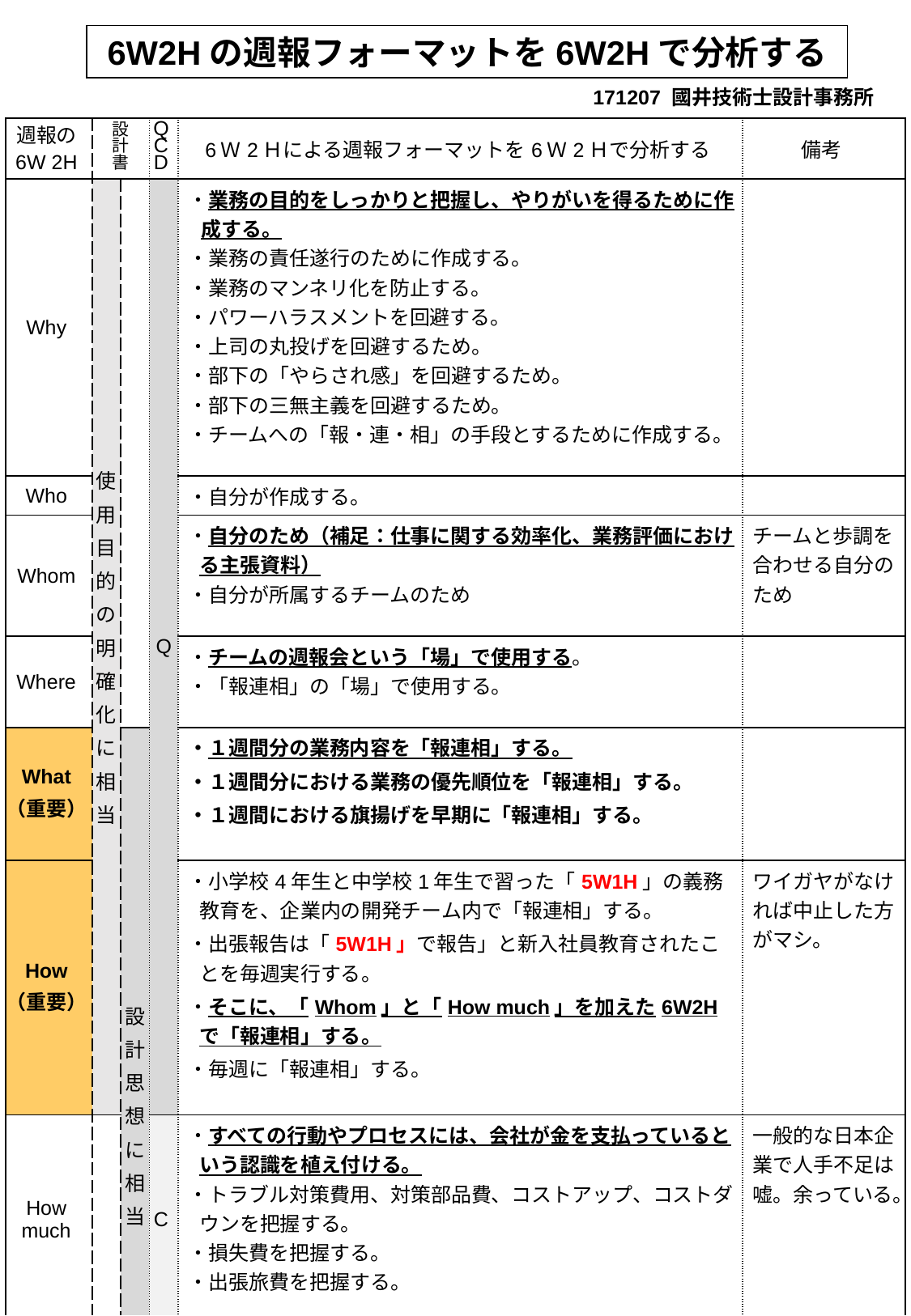

6W2Hの週報フォーマットを6W2Hで分析する
171207 國井技術士設計事務所
| 週報の 6W 2H | 設 計 書 |  | Q C D | 6Ｗ2Ｈによる週報フォーマットを6Ｗ2Ｈで分析する | 備考 |
| --- | --- | --- | --- | --- | --- |
| Why | 使 用 目 的 の 明 確 化 に 相 当 |  | Q | ・業務の目的をしっかりと把握し、やりがいを得るために作成する。 ・業務の責任遂行のために作成する。 ・業務のマンネリ化を防止する。 ・パワーハラスメントを回避する。 ・上司の丸投げを回避するため。 ・部下の「やらされ感」を回避するため。 ・部下の三無主義を回避するため。 ・チームへの「報・連・相」の手段とするために作成する。 |  |
| Who |  |  |  | ・自分が作成する。 |  |
| Whom |  |  |  | ・自分のため（補足：仕事に関する効率化、業務評価における主張資料） ・自分が所属するチームのため | チームと歩調を合わせる自分のため |
| Where |  |  |  | ・チームの週報会という「場」で使用する。 ・「報連相」の「場」で使用する。 |  |
| What （重要） |  | 設 計 思 想 に 相 当 |  | ・１週間分の業務内容を「報連相」する。 ・１週間分における業務の優先順位を「報連相」する。 ・１週間における旗揚げを早期に「報連相」する。 |  |
| How （重要） |  |  |  | ・小学校4年生と中学校1年生で習った「5W1H」の義務教育を、企業内の開発チーム内で「報連相」する。 ・出張報告は「5W1H」で報告」と新入社員教育されたことを毎週実行する。 ・そこに、「Whom」と「How much」を加えた6W2Hで「報連相」する。 ・毎週に「報連相」する。 | ワイガヤがなければ中止した方がマシ。 |
| How much |  |  | C | ・すべての行動やプロセスには、会社が金を支払っているという認識を植え付ける。 ・トラブル対策費用、対策部品費、コストアップ、コストダウンを把握する。 ・損失費を把握する。 ・出張旅費を把握する。 | 一般的な日本企業で人手不足は嘘。余っている。 |
| When |  |  | D | ・誰もが認める工数/納期/期日であることをチーム内で公開する ・のんびりやられては困る。 ・不要な残業を排除する。 ・高効率業務を目指す。 |  |